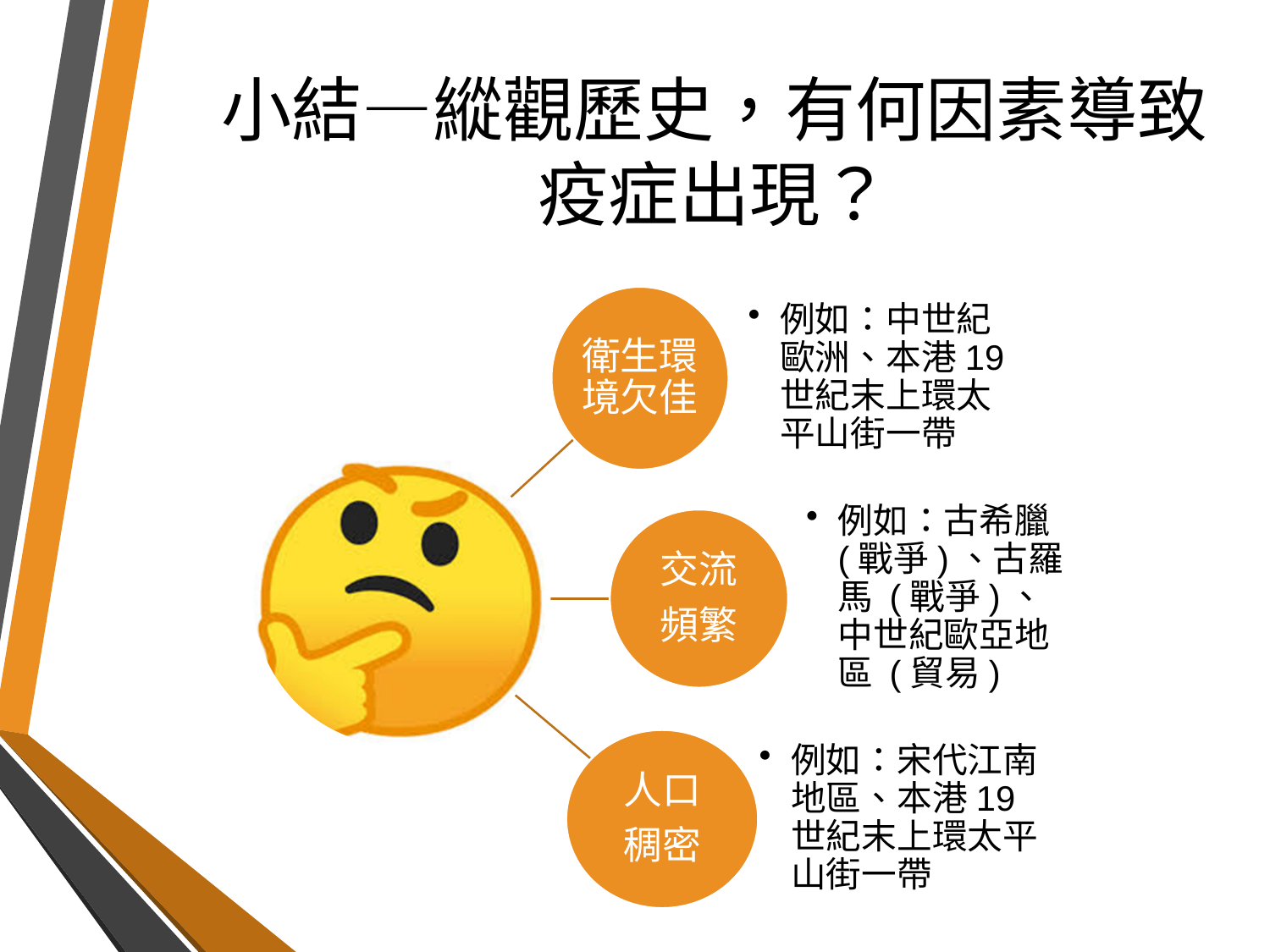

# 小結—縱觀歷史，有何因素導致疫症出現？
衛生環境欠佳
例如：中世紀歐洲、本港19世紀末上環太平山街一帶
交流
頻繁
例如：古希臘 (戰爭)、古羅馬 (戰爭)、中世紀歐亞地區 (貿易)
人口
稠密
例如：宋代江南地區、本港19世紀末上環太平山街一帶